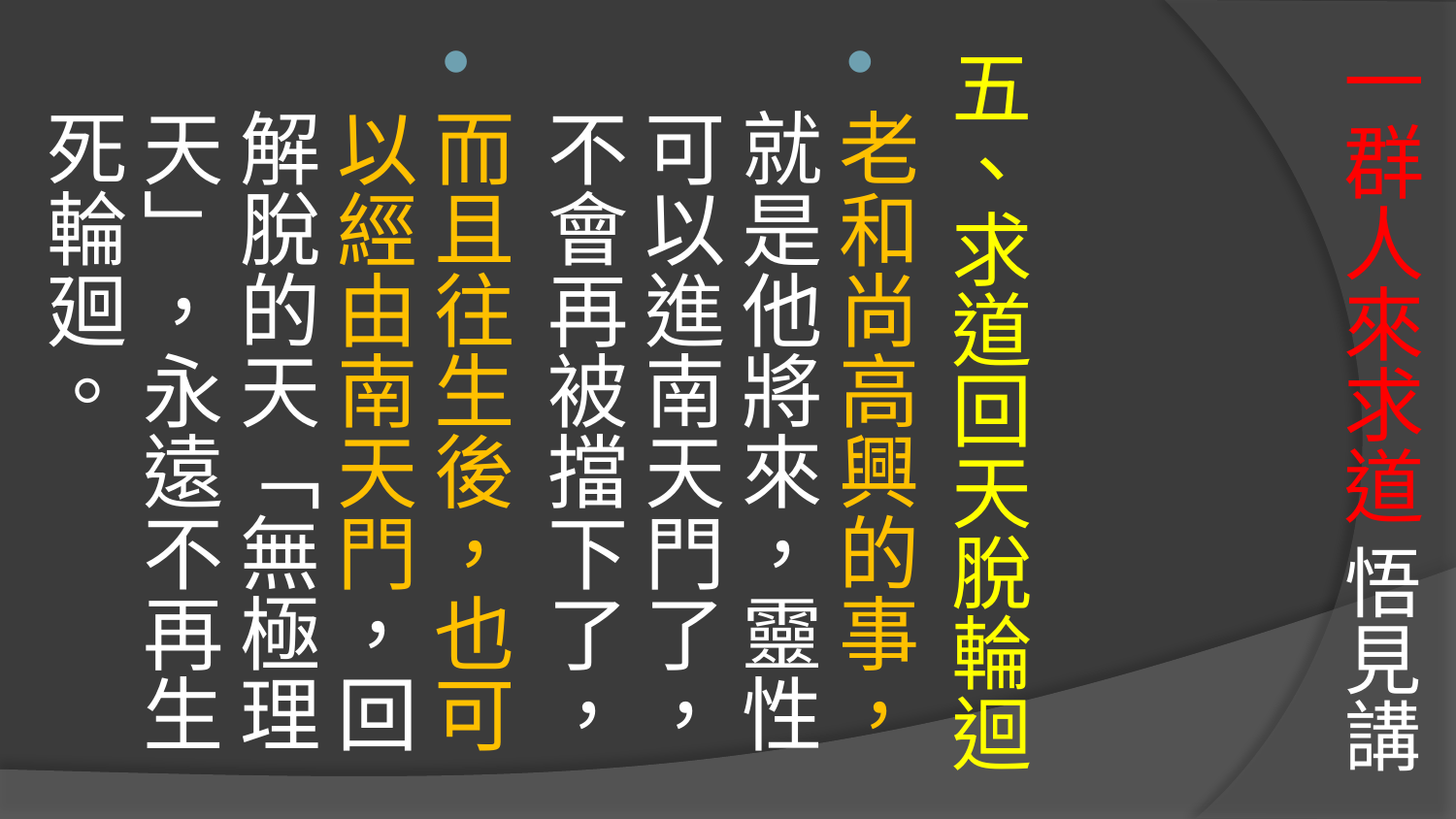

# 一群人來求道 悟見講
五、求道回天脫輪迴
老和尚高興的事，就是他將來，靈性可以進南天門了，不會再被擋下了，
而且往生後，也可以經由南天門，回解脫的天「無極理天」，永遠不再生死輪廻。